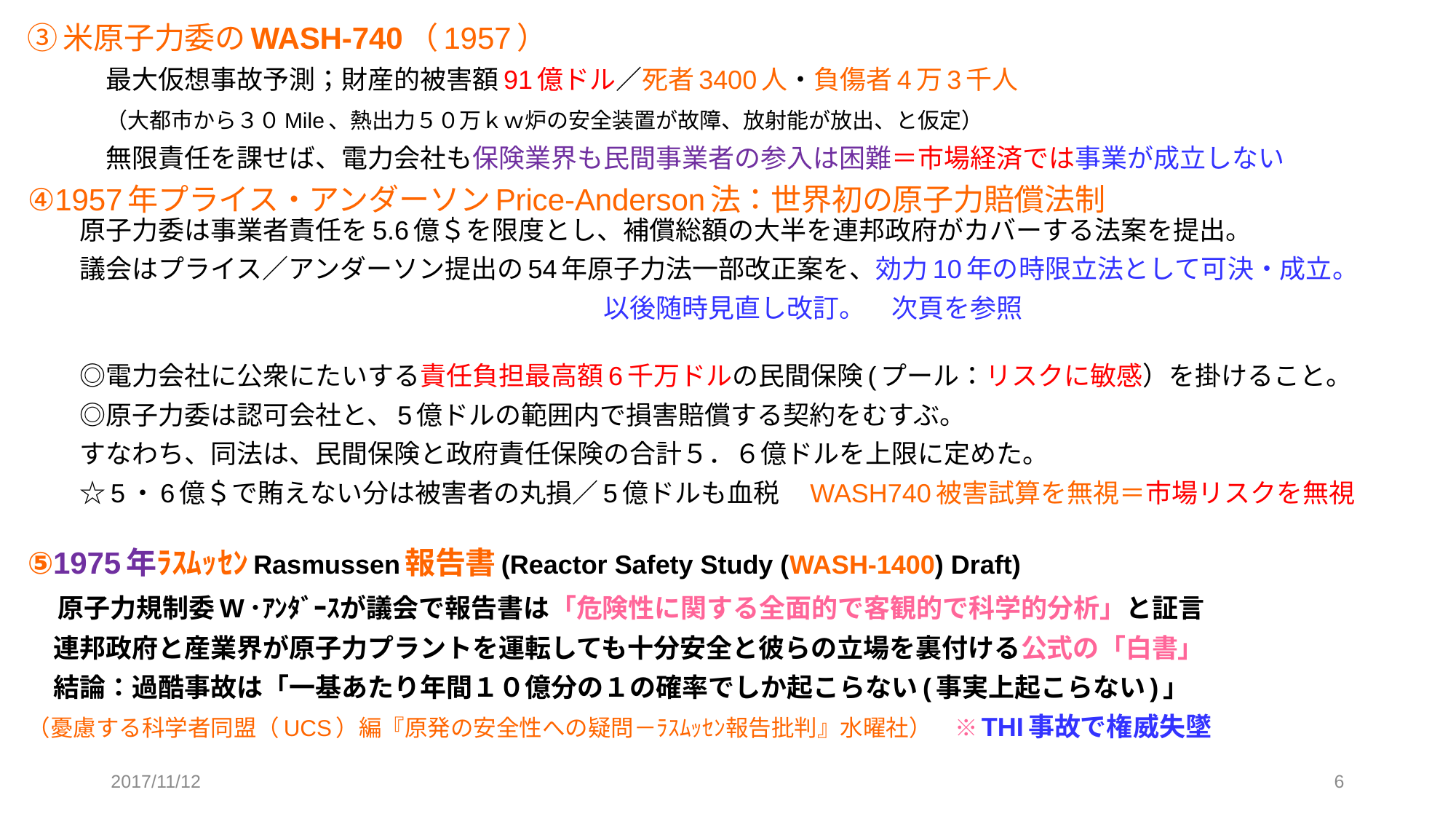

③米原子力委のWASH-740（1957）
　　　最大仮想事故予測；財産的被害額91億ドル／死者3400人・負傷者4万3千人
　　　（大都市から３０Mile、熱出力５０万ｋｗ炉の安全装置が故障、放射能が放出、と仮定）
　　　無限責任を課せば、電力会社も保険業界も民間事業者の参入は困難＝市場経済では事業が成立しない
④1957年プライス・アンダーソンPrice-Anderson法：世界初の原子力賠償法制
　　原子力委は事業者責任を5.6億＄を限度とし、補償総額の大半を連邦政府がカバーする法案を提出。
　　議会はプライス／アンダーソン提出の54年原子力法一部改正案を、効力10年の時限立法として可決・成立。
　　　　　　　　　　　　　　　　　　　　　　以後随時見直し改訂。　次頁を参照
　　◎電力会社に公衆にたいする責任負担最高額6千万ドルの民間保険(プール：リスクに敏感）を掛けること。
　　◎原子力委は認可会社と、5億ドルの範囲内で損害賠償する契約をむすぶ。
　　すなわち、同法は、民間保険と政府責任保険の合計５．６億ドルを上限に定めた。
　　☆5・6億＄で賄えない分は被害者の丸損／5億ドルも血税　WASH740被害試算を無視＝市場リスクを無視
⑤1975年ﾗｽﾑｯｾﾝRasmussen報告書(Reactor Safety Study (WASH-1400) Draft)
　原子力規制委W･ｱﾝﾀﾞｰｽが議会で報告書は「危険性に関する全面的で客観的で科学的分析」と証言
　連邦政府と産業界が原子力プラントを運転しても十分安全と彼らの立場を裏付ける公式の「白書」
　結論：過酷事故は「一基あたり年間１０億分の１の確率でしか起こらない(事実上起こらない)」
（憂慮する科学者同盟（UCS）編『原発の安全性への疑問－ﾗｽﾑｯｾﾝ報告批判』水曜社）　※THI事故で権威失墜
2017/11/12
6